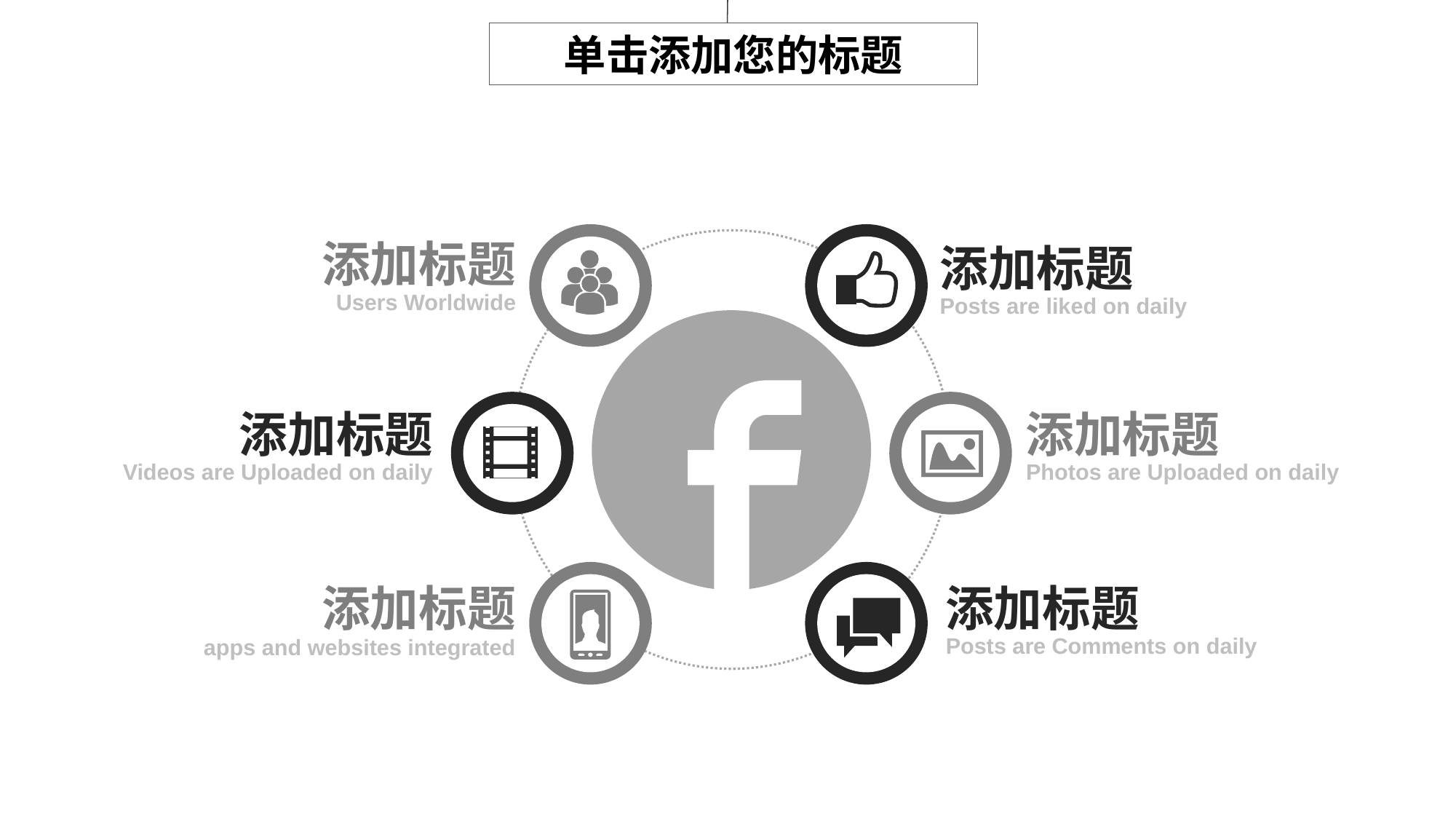

单击添加您的标题

添加标题
添加标题

Users Worldwide
Posts are liked on daily

添加标题
添加标题

Videos are Uploaded on daily
Photos are Uploaded on daily

添加标题
添加标题

Posts are Comments on daily
apps and websites integrated